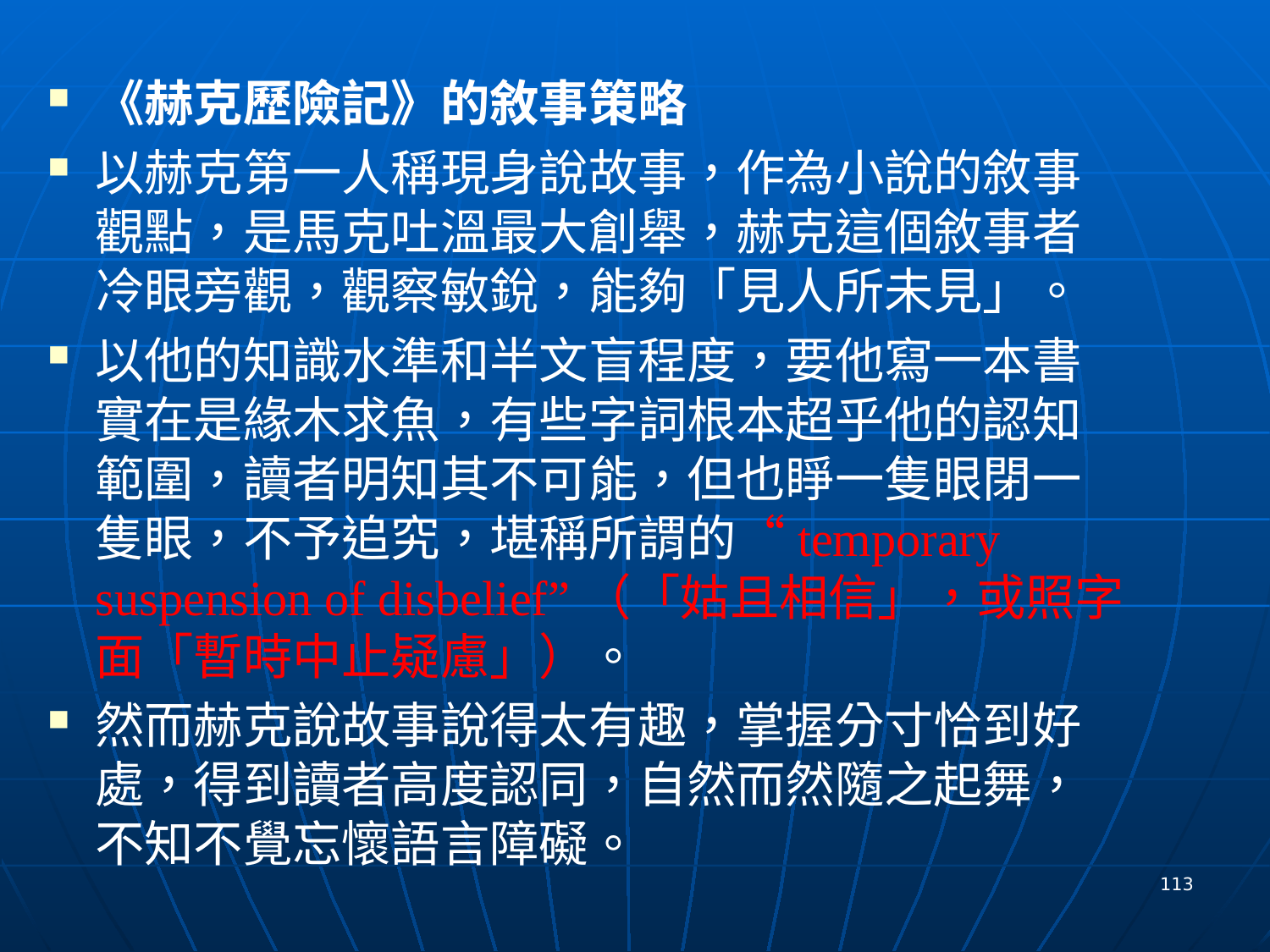

《赫克歷險記》的敘事策略
以赫克第一人稱現身說故事，作為小說的敘事觀點，是馬克吐溫最大創舉，赫克這個敘事者冷眼旁觀，觀察敏銳，能夠「見人所未見」。
以他的知識水準和半文盲程度，要他寫一本書實在是緣木求魚，有些字詞根本超乎他的認知範圍，讀者明知其不可能，但也睜一隻眼閉一隻眼，不予追究，堪稱所謂的“temporary suspension of disbelief”（「姑且相信」，或照字面「暫時中止疑慮」）。
然而赫克說故事說得太有趣，掌握分寸恰到好處，得到讀者高度認同，自然而然隨之起舞，不知不覺忘懷語言障礙。

113